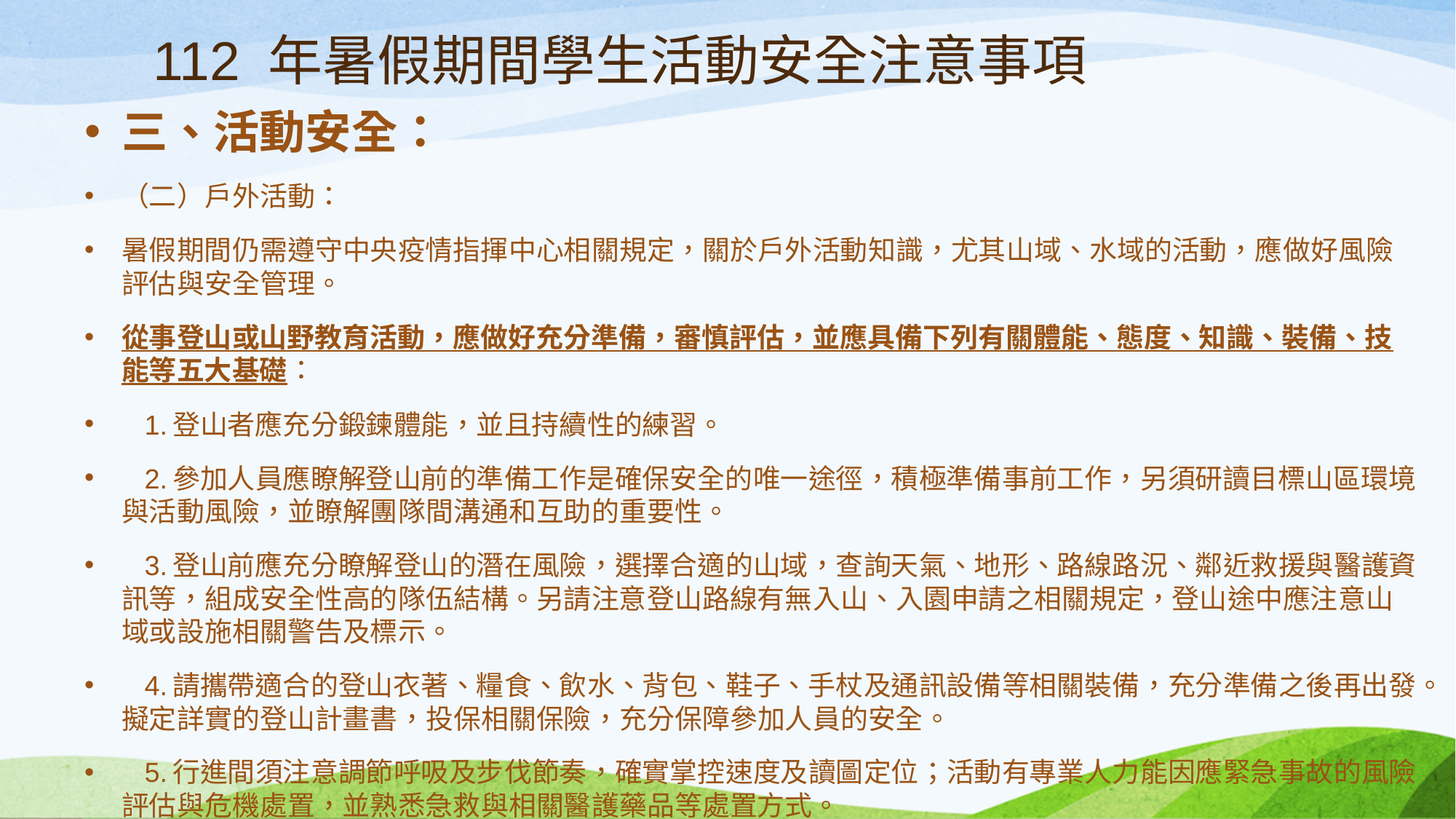

# 112 年暑假期間學生活動安全注意事項
三、活動安全：
（二）戶外活動：
暑假期間仍需遵守中央疫情指揮中心相關規定，關於戶外活動知識，尤其山域、水域的活動，應做好風險評估與安全管理。
從事登山或山野教育活動，應做好充分準備，審慎評估，並應具備下列有關體能、態度、知識、裝備、技能等五大基礎：
   1.登山者應充分鍛鍊體能，並且持續性的練習。
   2.參加人員應瞭解登山前的準備工作是確保安全的唯一途徑，積極準備事前工作，另須研讀目標山區環境與活動風險，並瞭解團隊間溝通和互助的重要性。
   3.登山前應充分瞭解登山的潛在風險，選擇合適的山域，查詢天氣、地形、路線路況、鄰近救援與醫護資訊等，組成安全性高的隊伍結構。另請注意登山路線有無入山、入園申請之相關規定，登山途中應注意山域或設施相關警告及標示。
   4.請攜帶適合的登山衣著、糧食、飲水、背包、鞋子、手杖及通訊設備等相關裝備，充分準備之後再出發。擬定詳實的登山計畫書，投保相關保險，充分保障參加人員的安全。
   5.行進間須注意調節呼吸及步伐節奏，確實掌控速度及讀圖定位；活動有專業人力能因應緊急事故的風險評估與危機處置，並熟悉急救與相關醫護藥品等處置方式。